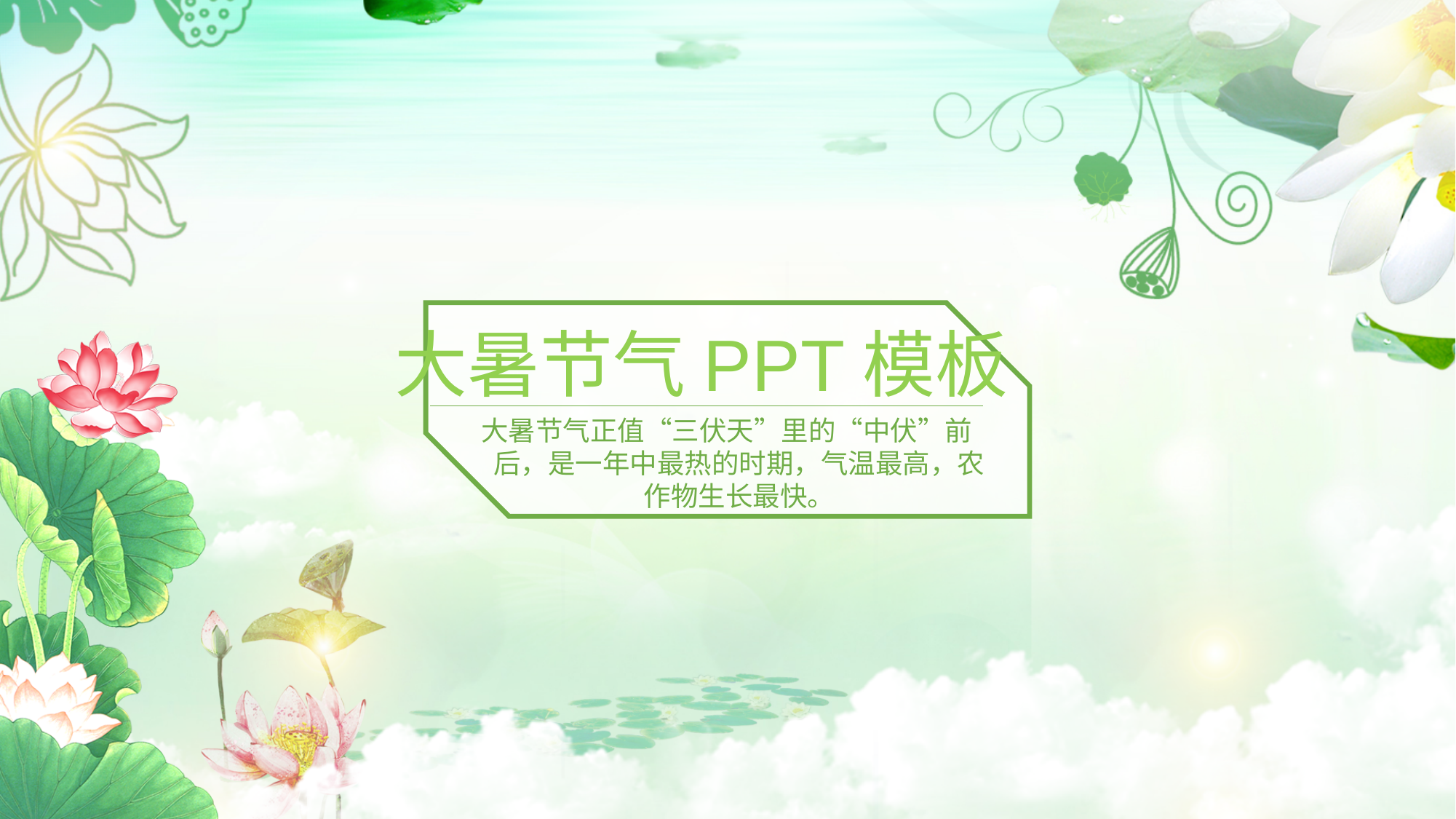

大暑节气PPT模板
大暑节气正值“三伏天”里的“中伏”前      后，是一年中最热的时期，气温最高，农  作物生长最快。